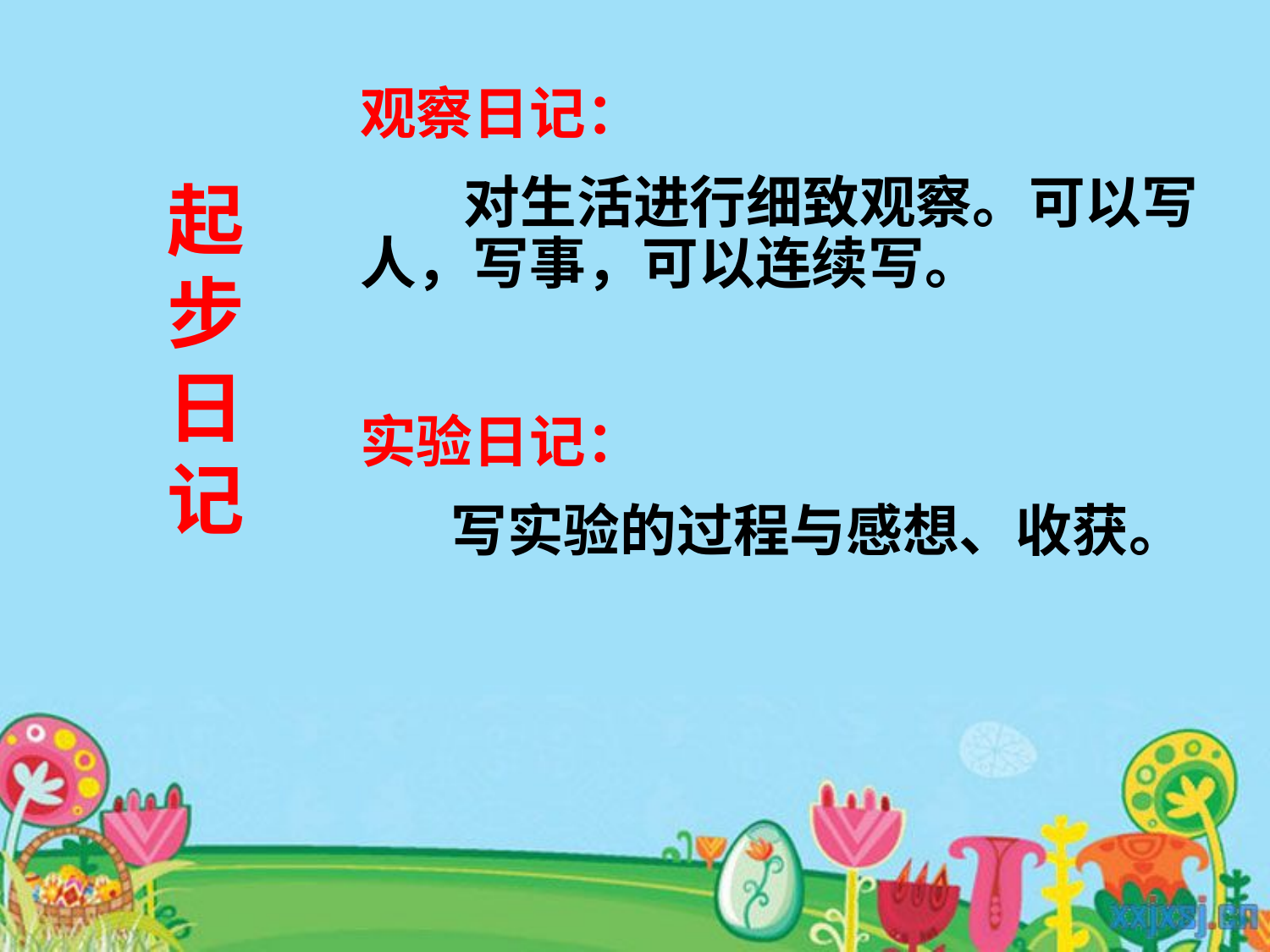

观察日记：
       对生活进行细致观察。可以写人，写事，可以连续写。

实验日记：
      写实验的过程与感想、收获。
起步日记